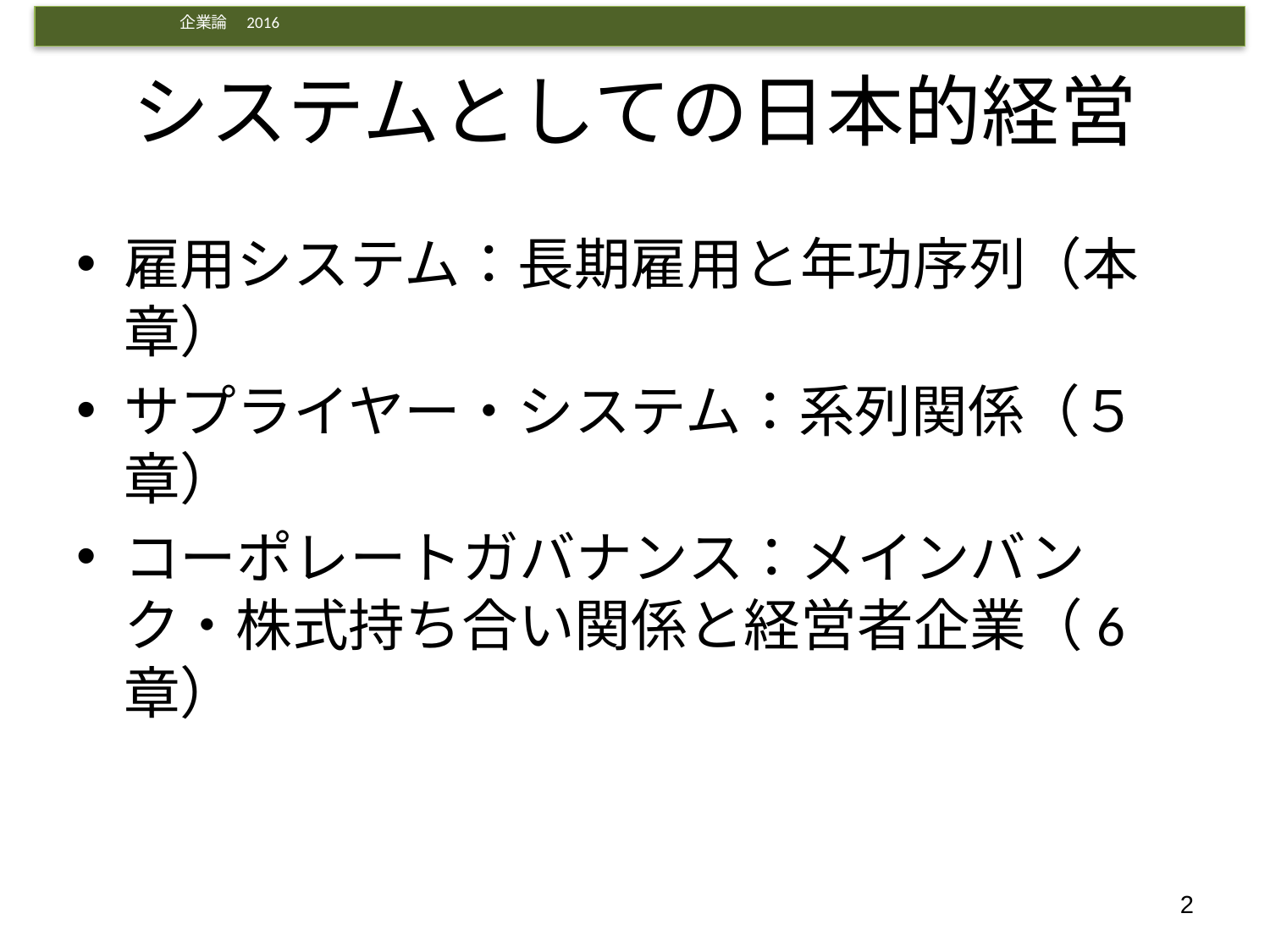

# システムとしての日本的経営
雇用システム：長期雇用と年功序列（本章）
サプライヤー・システム：系列関係（５章）
コーポレートガバナンス：メインバンク・株式持ち合い関係と経営者企業（6章）

2